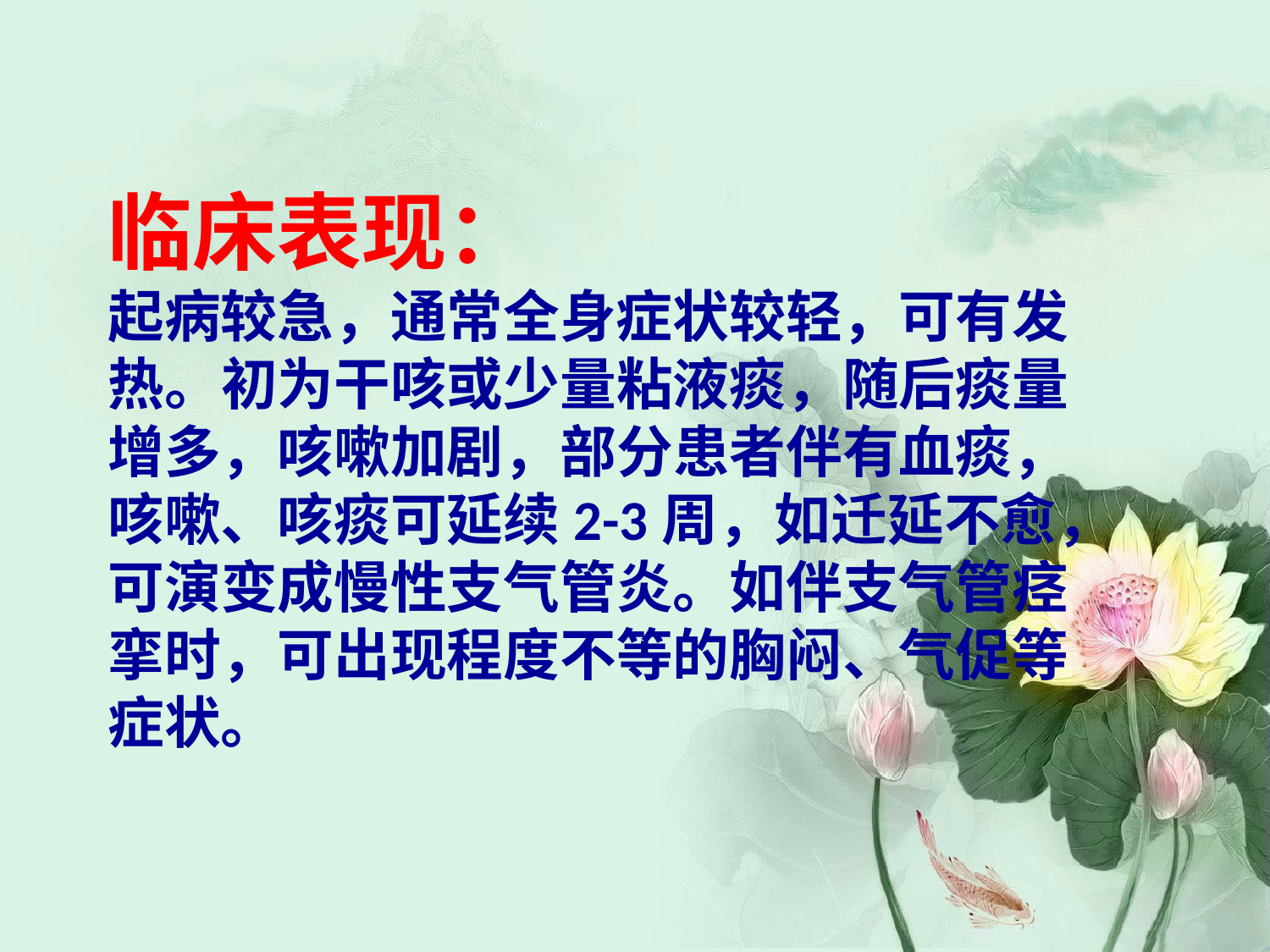

# 临床表现： 起病较急，通常全身症状较轻，可有发热。初为干咳或少量粘液痰，随后痰量增多，咳嗽加剧，部分患者伴有血痰，咳嗽、咳痰可延续2-3周，如迁延不愈，可演变成慢性支气管炎。如伴支气管痉挛时，可出现程度不等的胸闷、气促等症状。